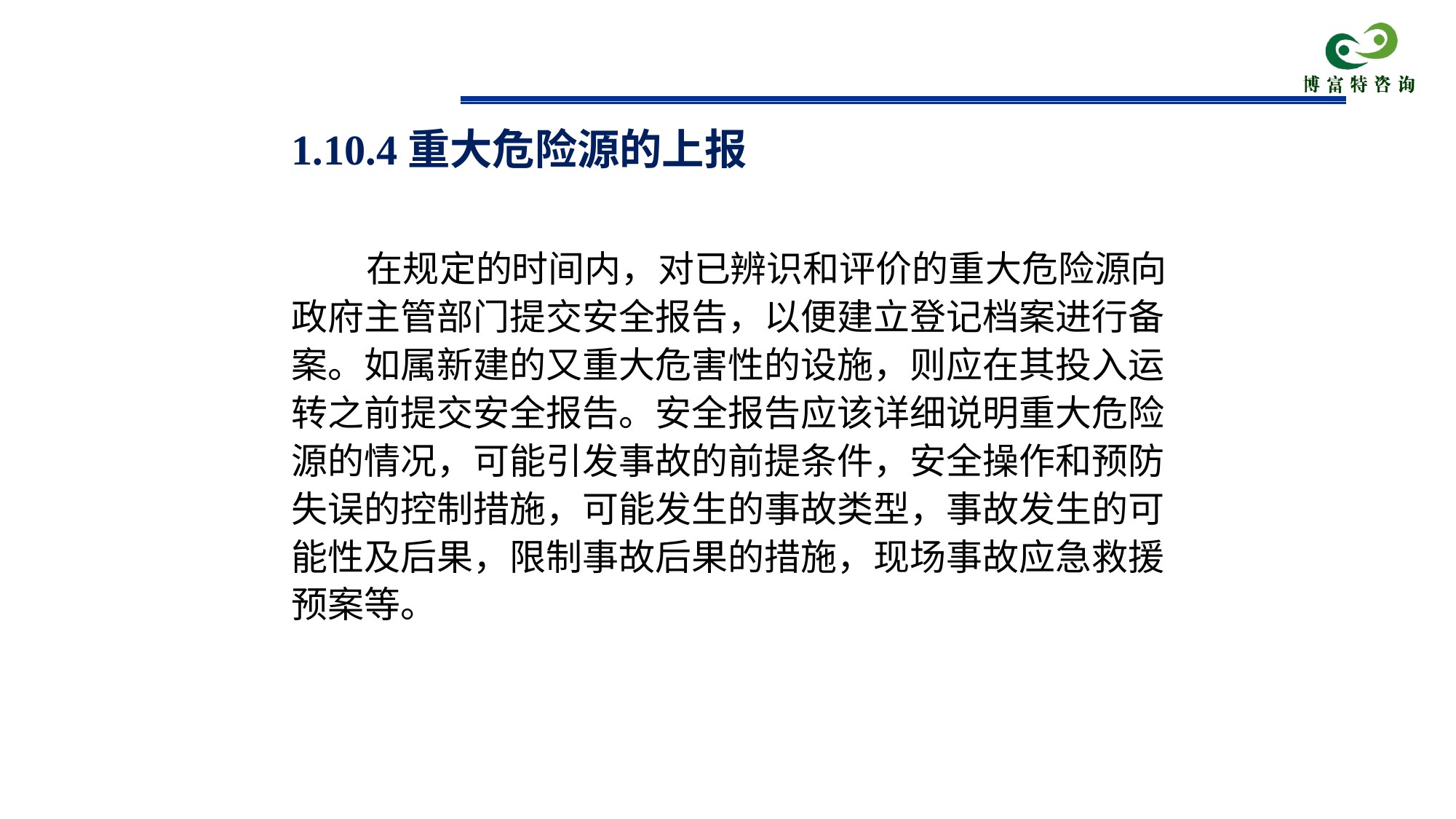

1.10.4重大危险源的上报
在规定的时间内，对已辨识和评价的重大危险源向政府主管部门提交安全报告，以便建立登记档案进行备案。如属新建的又重大危害性的设施，则应在其投入运转之前提交安全报告。安全报告应该详细说明重大危险源的情况，可能引发事故的前提条件，安全操作和预防失误的控制措施，可能发生的事故类型，事故发生的可能性及后果，限制事故后果的措施，现场事故应急救援预案等。